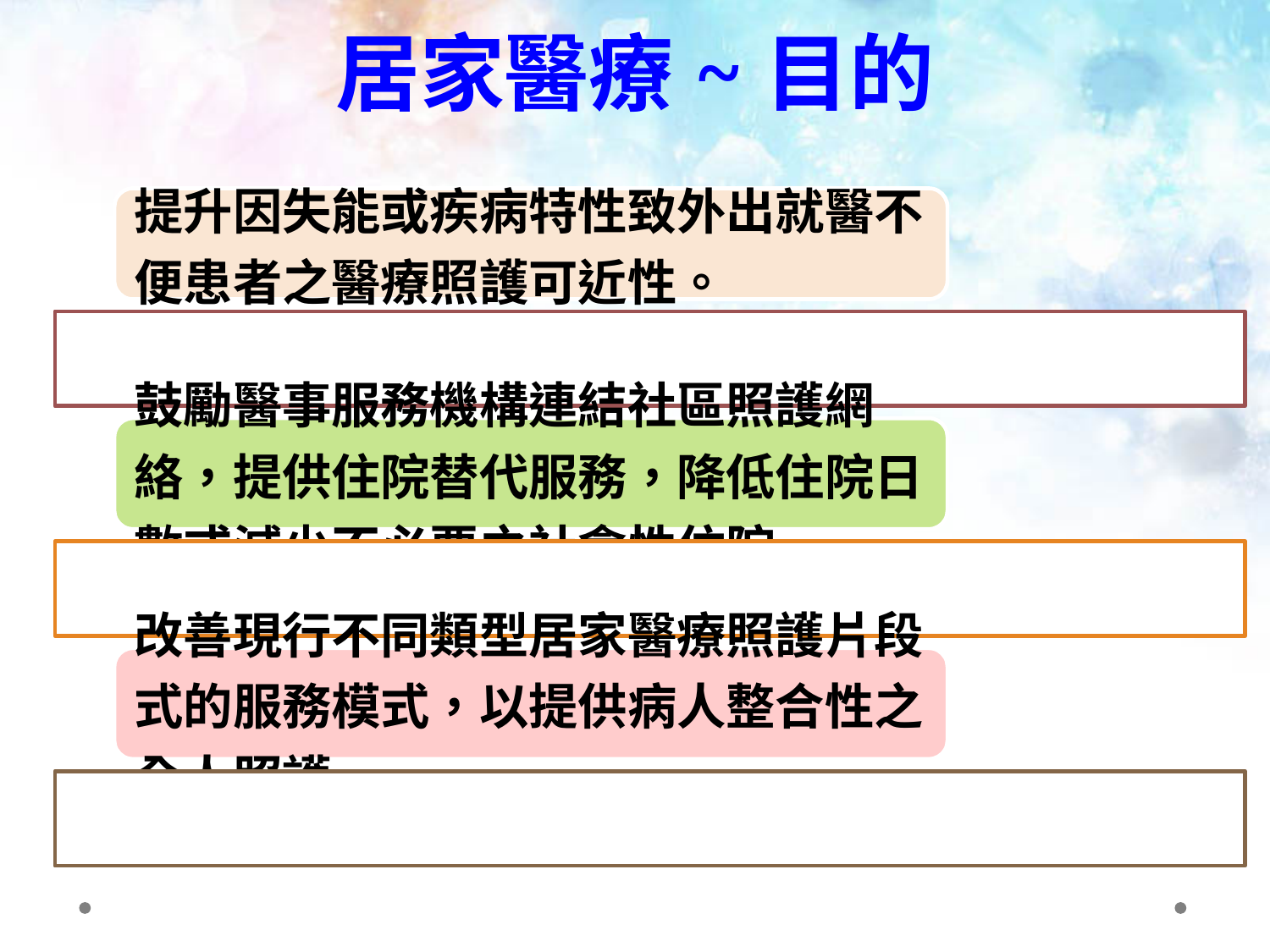

# 居家醫療~目的
提升因失能或疾病特性致外出就醫不便患者之醫療照護可近性。
鼓勵醫事服務機構連結社區照護網絡，提供住院替代服務，降低住院日數或減少不必要之社會性住院。
改善現行不同類型居家醫療照護片段式的服務模式，以提供病人整合性之全人照護。